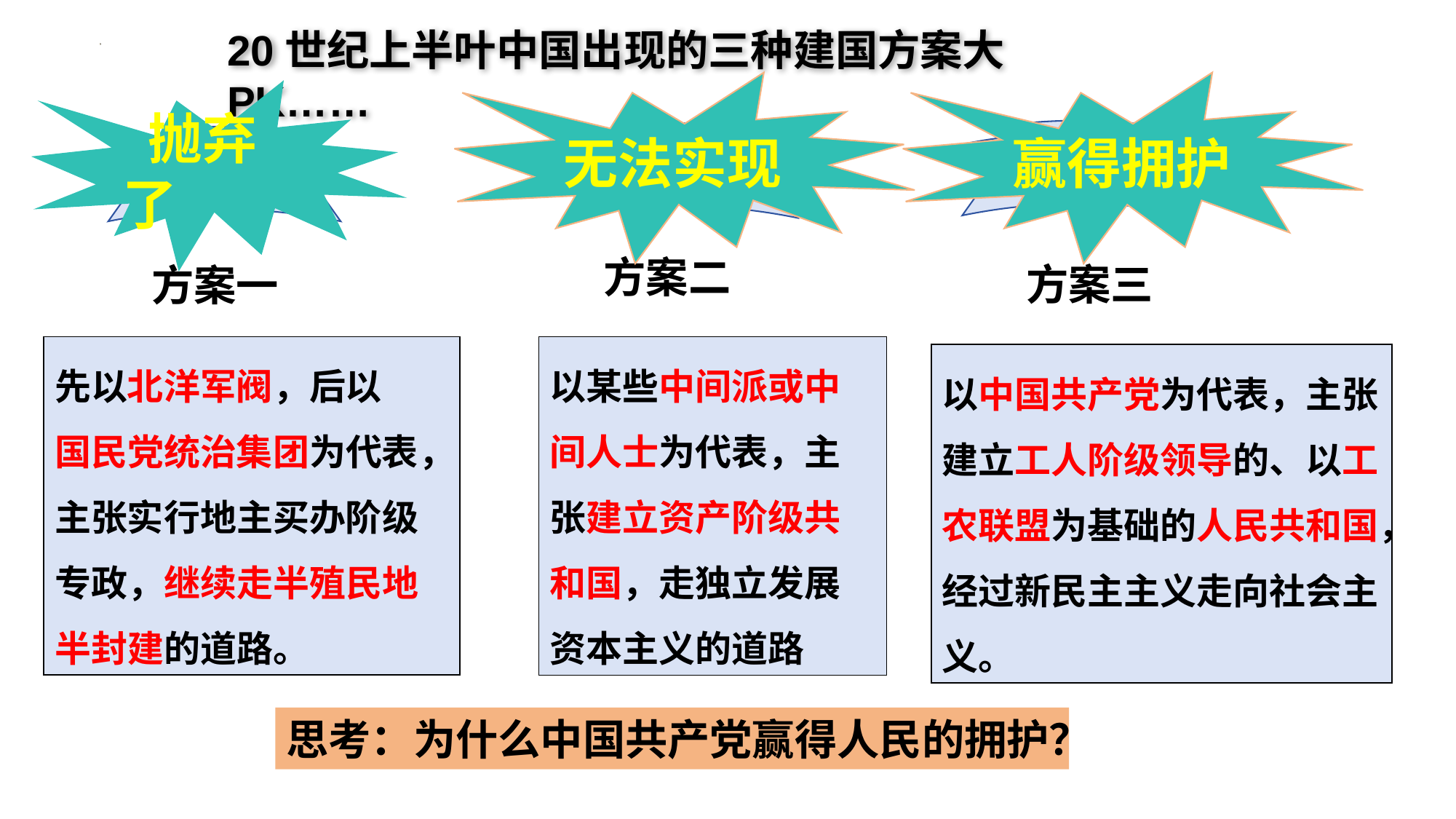

20世纪上半叶中国出现的三种建国方案大PK……
无法实现
赢得拥护
 抛弃了

方案二
方案三
方案一
先以北洋军阀，后以
国民党统治集团为代表，主张实行地主买办阶级专政，继续走半殖民地半封建的道路。
以某些中间派或中间人士为代表，主张建立资产阶级共和国，走独立发展资本主义的道路
以中国共产党为代表，主张建立工人阶级领导的、以工农联盟为基础的人民共和国，经过新民主主义走向社会主义。
思考：为什么中国共产党赢得人民的拥护？